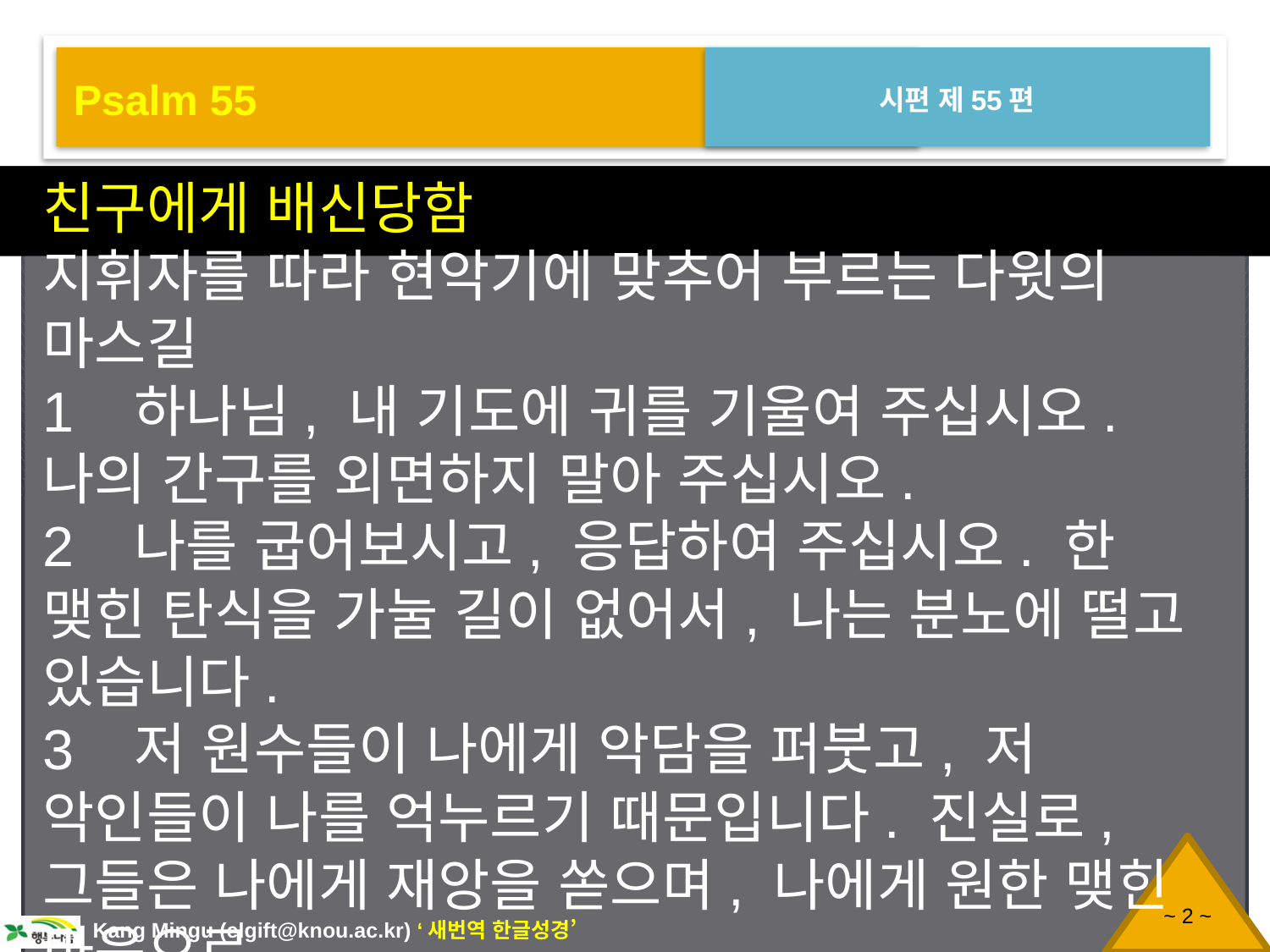

Psalm 55
시편 제55편
친구에게 배신당함
지휘자를 따라 현악기에 맞추어 부르는 다윗의 마스길
1   하나님, 내 기도에 귀를 기울여 주십시오. 나의 간구를 외면하지 말아 주십시오.
2   나를 굽어보시고, 응답하여 주십시오. 한 맺힌 탄식을 가눌 길이 없어서, 나는 분노에 떨고 있습니다.
3   저 원수들이 나에게 악담을 퍼붓고, 저 악인들이 나를 억누르기 때문입니다. 진실로, 그들은 나에게 재앙을 쏟으며, 나에게 원한 맺힌 마음으로